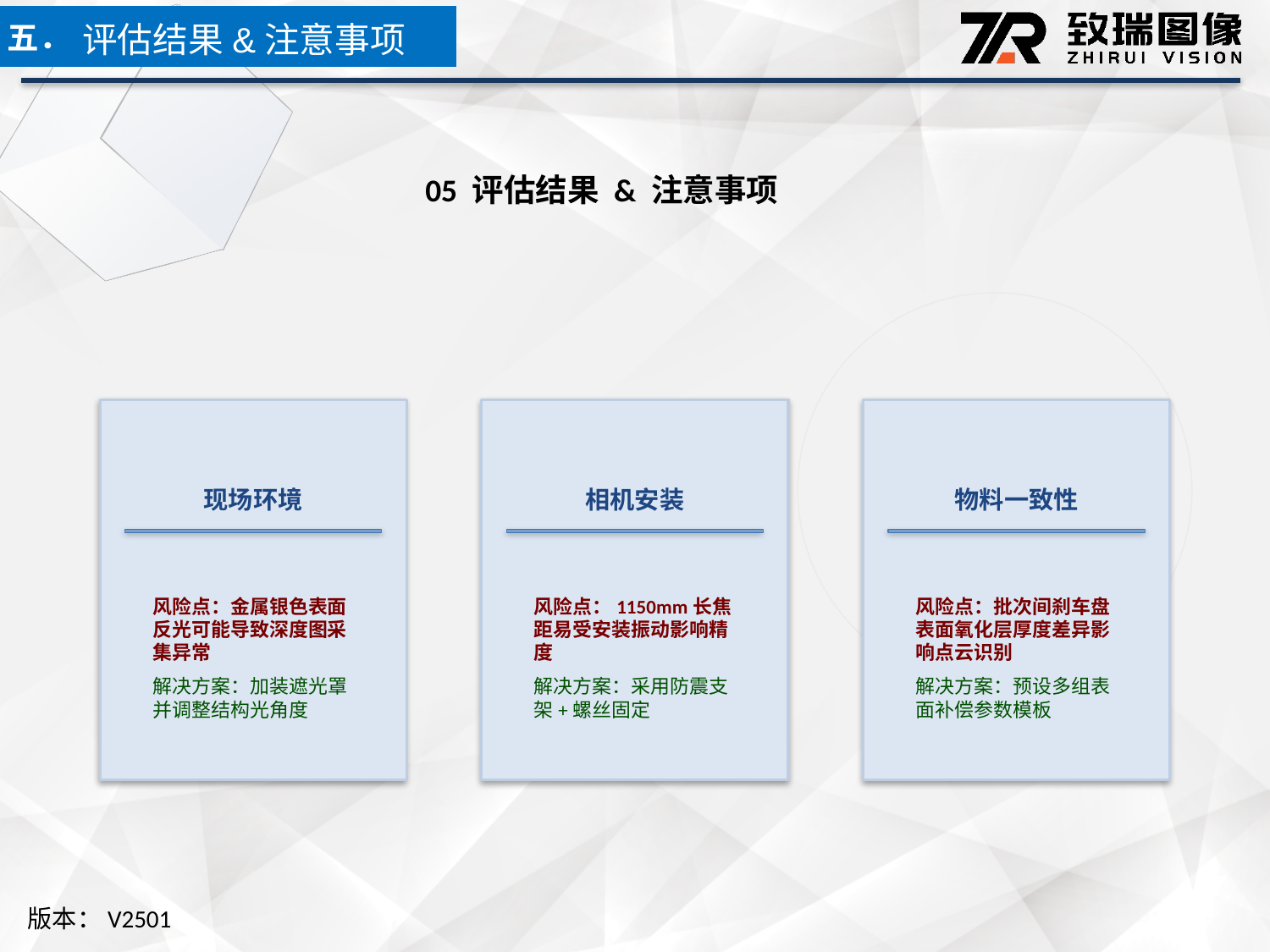

五．
评估结果&注意事项

05 评估结果 & 注意事项

现场环境

相机安装

物料一致性

风险点：金属银色表面反光可能导致深度图采集异常
解决方案：加装遮光罩并调整结构光角度

风险点：1150mm长焦距易受安装振动影响精度
解决方案：采用防震支架+螺丝固定

风险点：批次间刹车盘表面氧化层厚度差异影响点云识别
解决方案：预设多组表面补偿参数模板